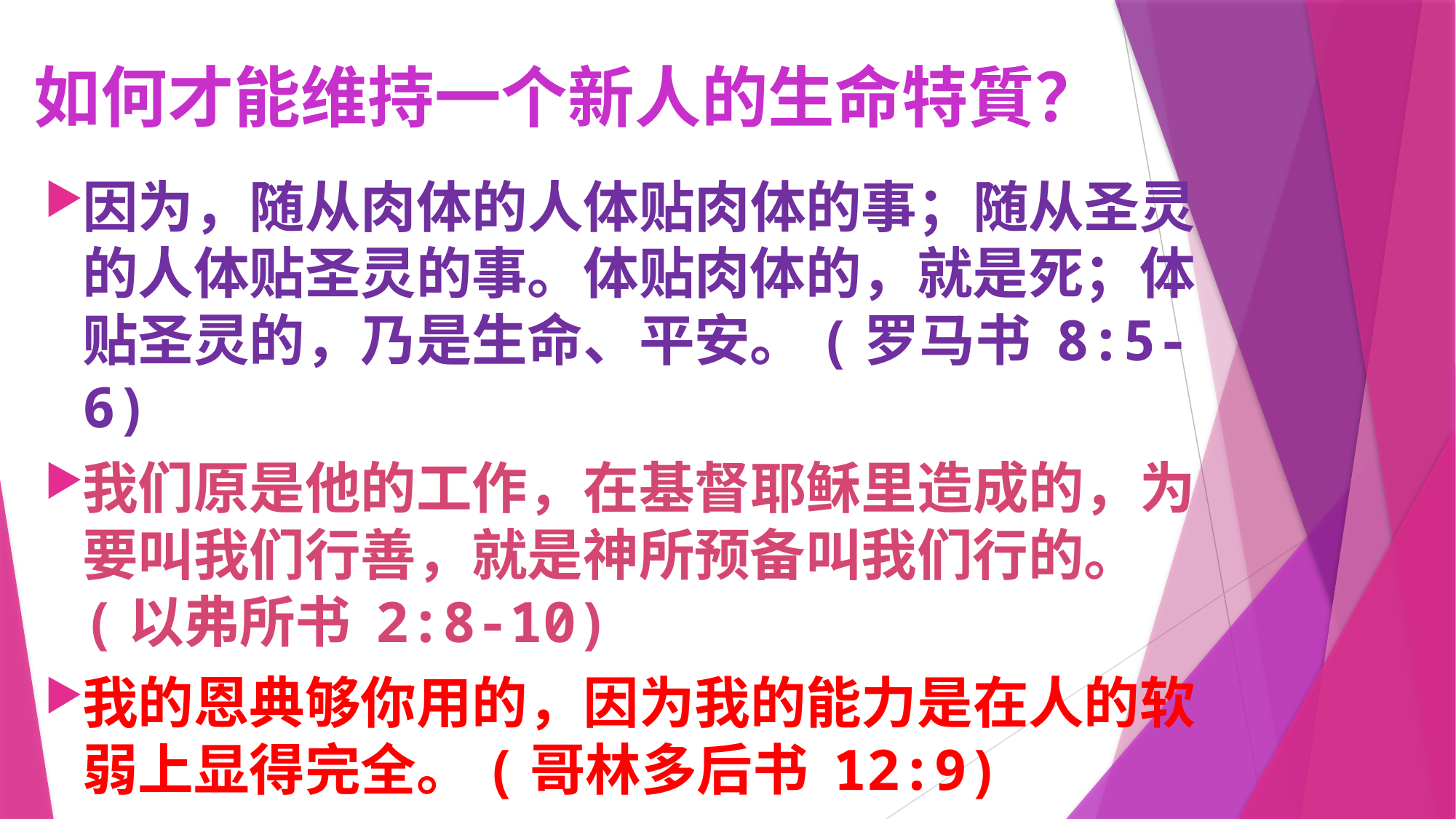

# 如何才能维持一个新人的生命特質？
因为，随从肉体的人体贴肉体的事；随从圣灵的人体贴圣灵的事。体贴肉体的，就是死；体贴圣灵的，乃是生命、平安。(罗马书 8:5-6)
我们原是他的工作，在基督耶稣里造成的，为要叫我们行善，就是神所预备叫我们行的。(以弗所书 2:8-10)
我的恩典够你用的，因为我的能力是在人的软弱上显得完全。(哥林多后书 12:9)